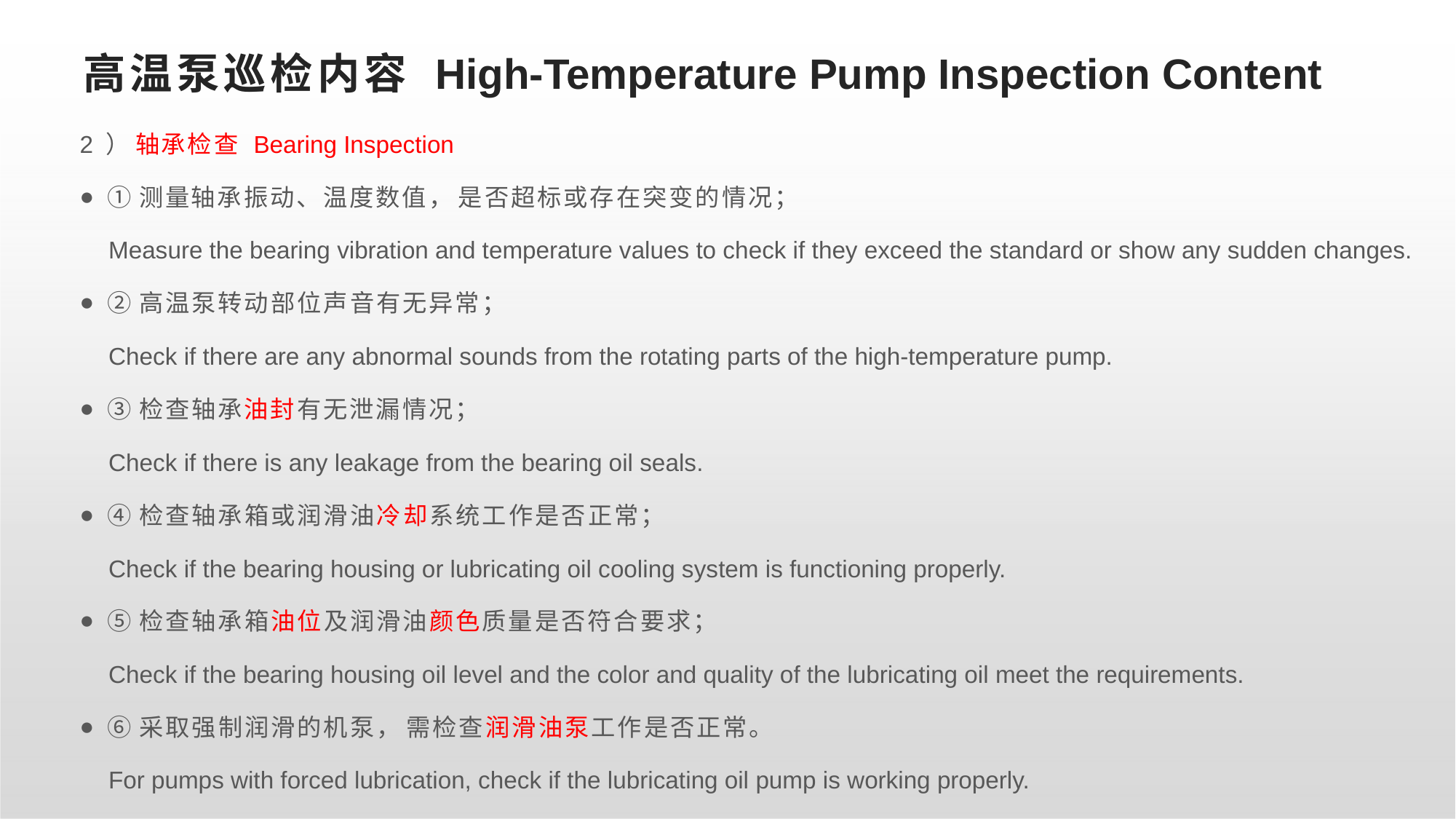

# 高温泵巡检内容 High-Temperature Pump Inspection Content
2 ） 轴承检查 Bearing Inspection
①测量轴承振动、温度数值， 是否超标或存在突变的情况；
	Measure the bearing vibration and temperature values to check if they exceed the standard or show any sudden changes.
②高温泵转动部位声音有无异常；
	Check if there are any abnormal sounds from the rotating parts of the high-temperature pump.
③检查轴承油封有无泄漏情况；
	Check if there is any leakage from the bearing oil seals.
④检查轴承箱或润滑油冷却系统工作是否正常；
	Check if the bearing housing or lubricating oil cooling system is functioning properly.
⑤检查轴承箱油位及润滑油颜色质量是否符合要求；
	Check if the bearing housing oil level and the color and quality of the lubricating oil meet the requirements.
⑥采取强制润滑的机泵， 需检查润滑油泵工作是否正常。
	For pumps with forced lubrication, check if the lubricating oil pump is working properly.